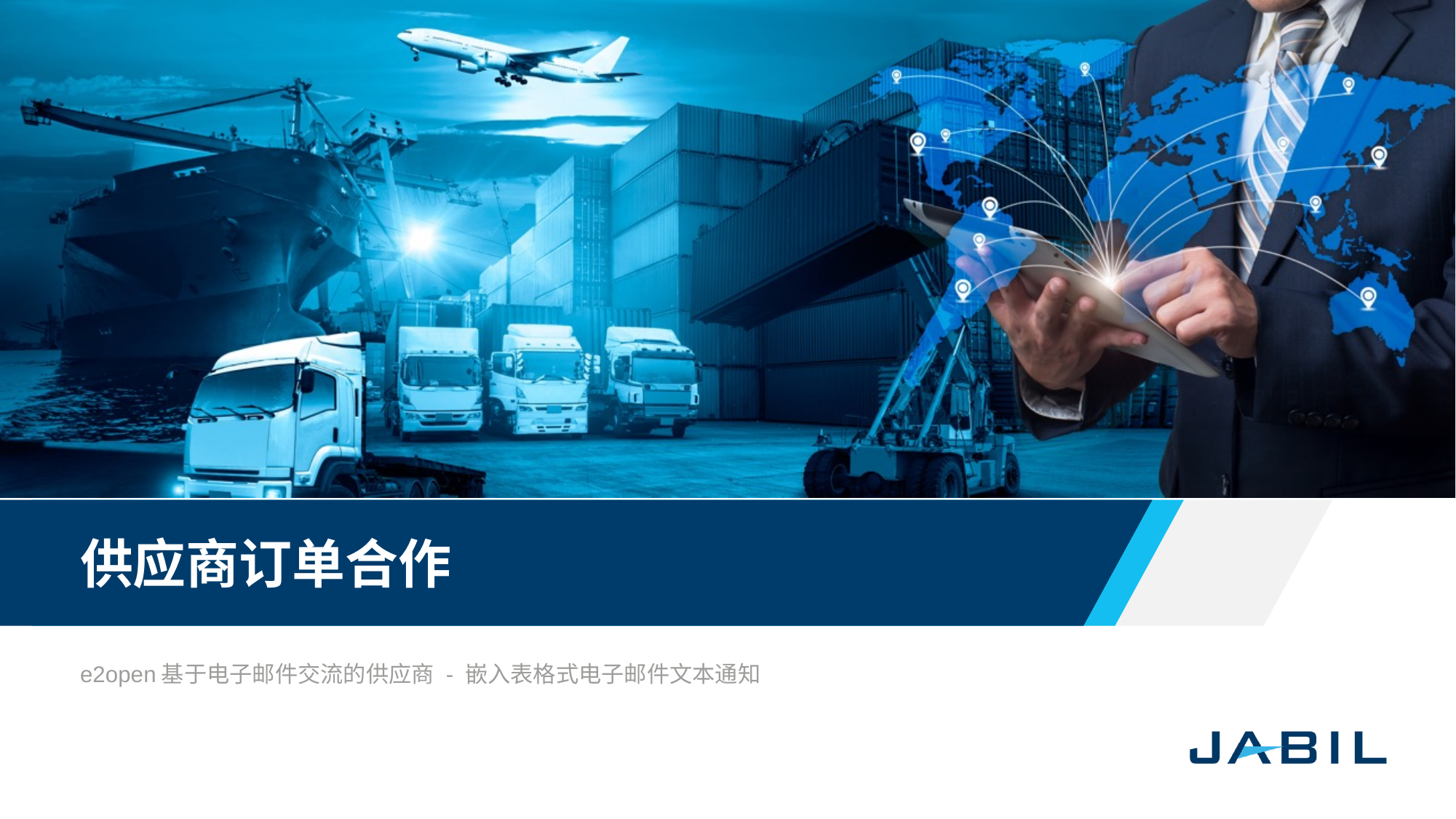

# 供应商订单合作
e2open基于电子邮件交流的供应商 - 嵌入表格式电子邮件文本通知